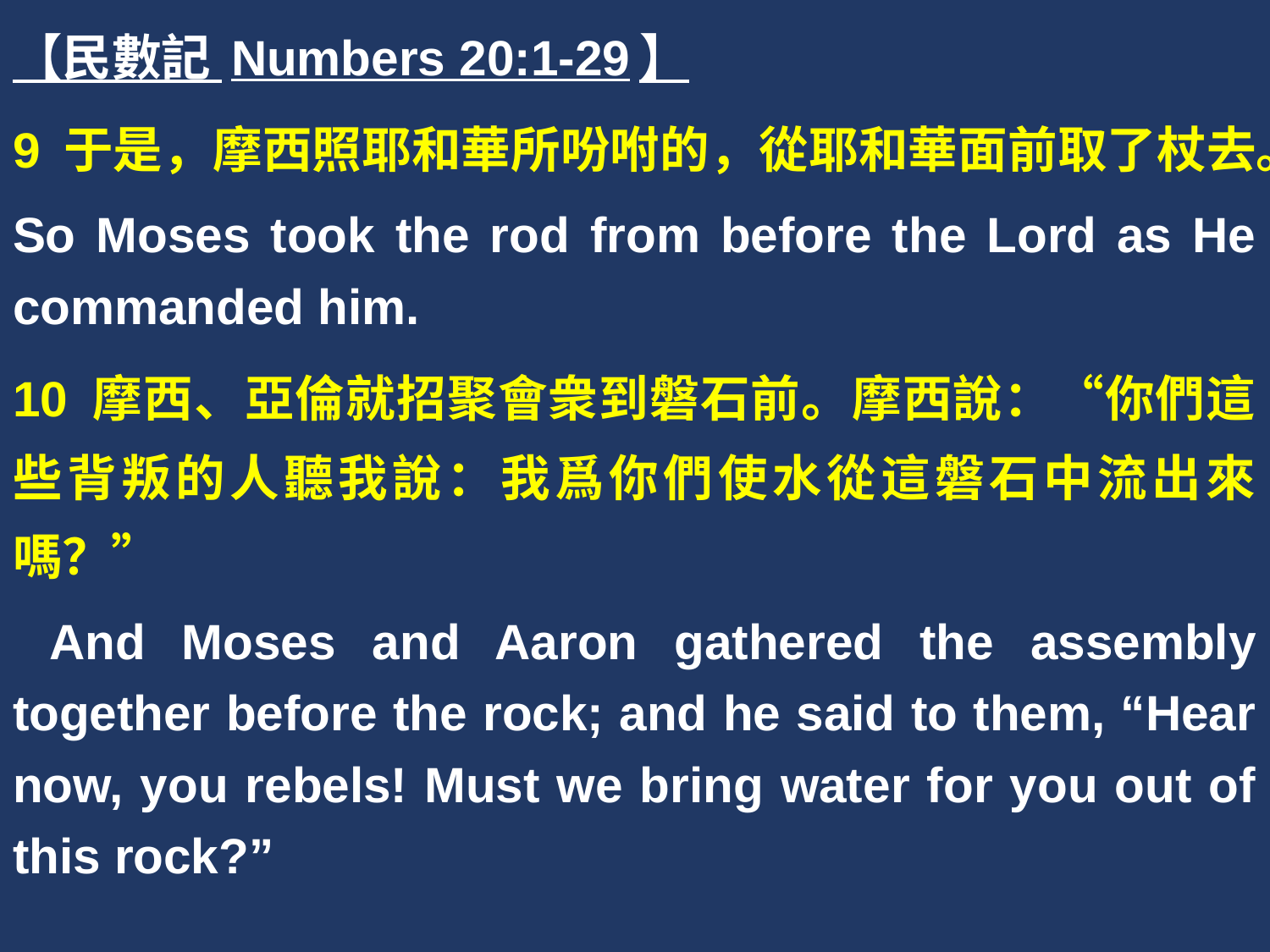

【民數記 Numbers 20:1-29】
9 于是，摩西照耶和華所吩咐的，從耶和華面前取了杖去。
So Moses took the rod from before the Lord as He commanded him.
10 摩西、亞倫就招聚會衆到磐石前。摩西說：“你們這些背叛的人聽我說：我爲你們使水從這磐石中流出來嗎？”
 And Moses and Aaron gathered the assembly together before the rock; and he said to them, “Hear now, you rebels! Must we bring water for you out of this rock?”